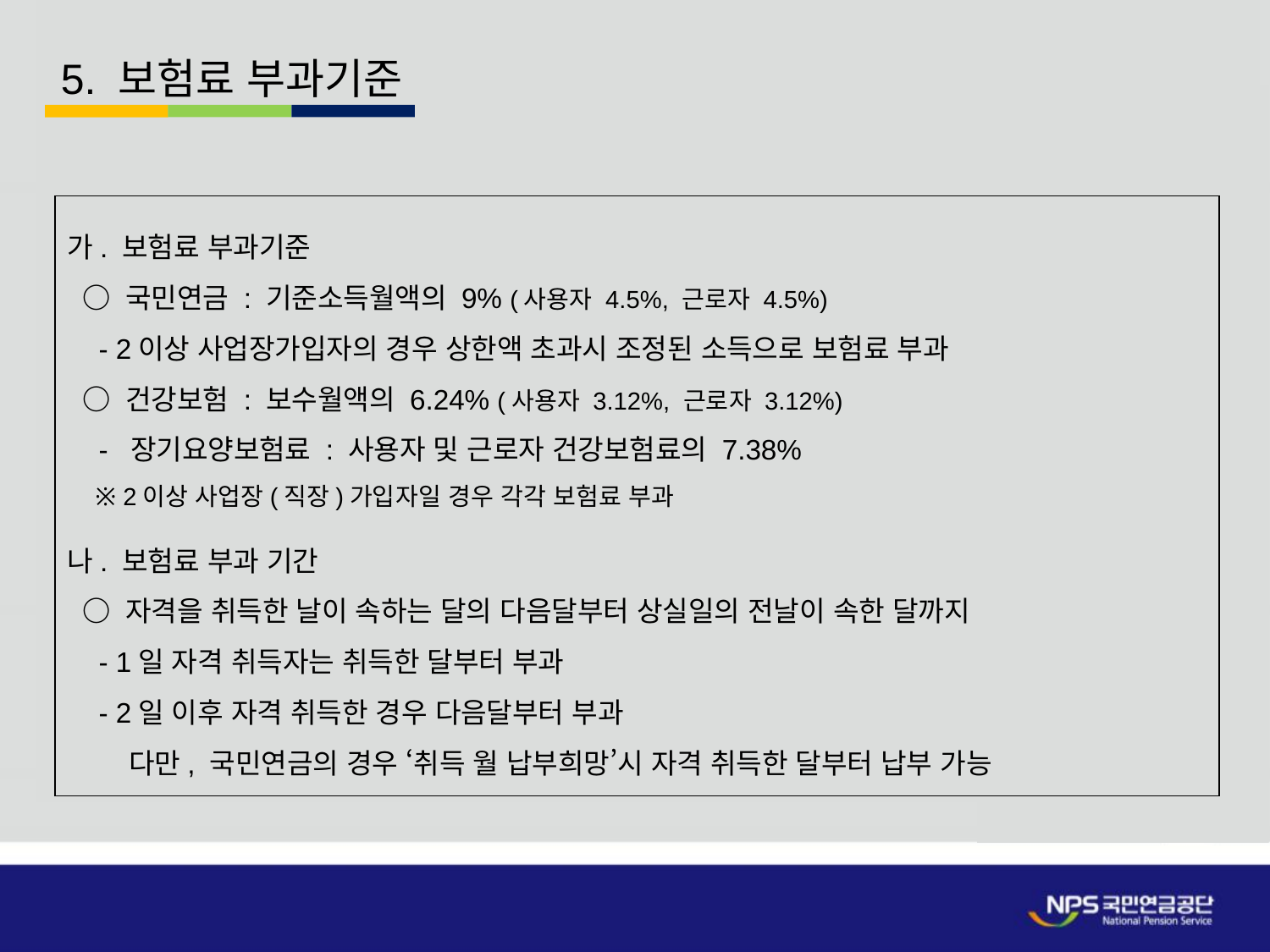

5. 보험료 부과기준

가. 보험료 부과기준
  ○ 국민연금 : 기준소득월액의 9% (사용자 4.5%, 근로자 4.5%)
    - 2이상 사업장가입자의 경우 상한액 초과시 조정된 소득으로 보험료 부과
  ○ 건강보험 : 보수월액의 6.24% (사용자 3.12%, 근로자 3.12%)
    -  장기요양보험료 : 사용자 및 근로자 건강보험료의 7.38%
    ※ 2이상 사업장(직장)가입자일 경우 각각 보험료 부과

나. 보험료 부과 기간
  ○ 자격을 취득한 날이 속하는 달의 다음달부터 상실일의 전날이 속한 달까지
    - 1일 자격 취득자는 취득한 달부터 부과
    - 2일 이후 자격 취득한 경우 다음달부터 부과
       다만, 국민연금의 경우 ‘취득 월 납부희망’시 자격 취득한 달부터 납부 가능
31